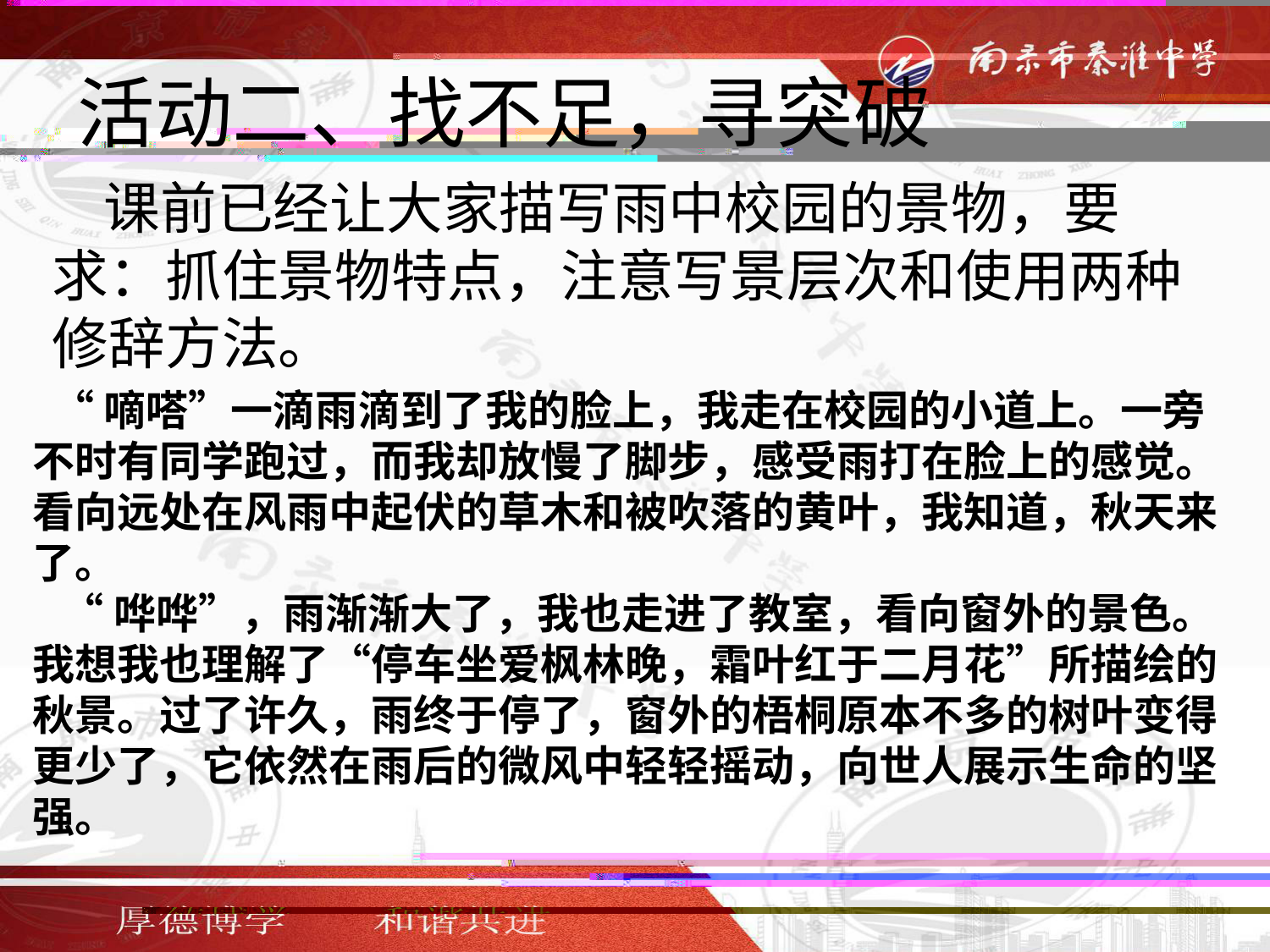

# 活动二、找不足，寻突破
   课前已经让大家描写雨中校园的景物，要求：抓住景物特点，注意写景层次和使用两种修辞方法。
  “嘀嗒”一滴雨滴到了我的脸上，我走在校园的小道上。一旁不时有同学跑过，而我却放慢了脚步，感受雨打在脸上的感觉。看向远处在风雨中起伏的草木和被吹落的黄叶，我知道，秋天来了。
   “哗哗”，雨渐渐大了，我也走进了教室，看向窗外的景色。我想我也理解了“停车坐爱枫林晚，霜叶红于二月花”所描绘的秋景。过了许久，雨终于停了，窗外的梧桐原本不多的树叶变得更少了，它依然在雨后的微风中轻轻摇动，向世人展示生命的坚强。